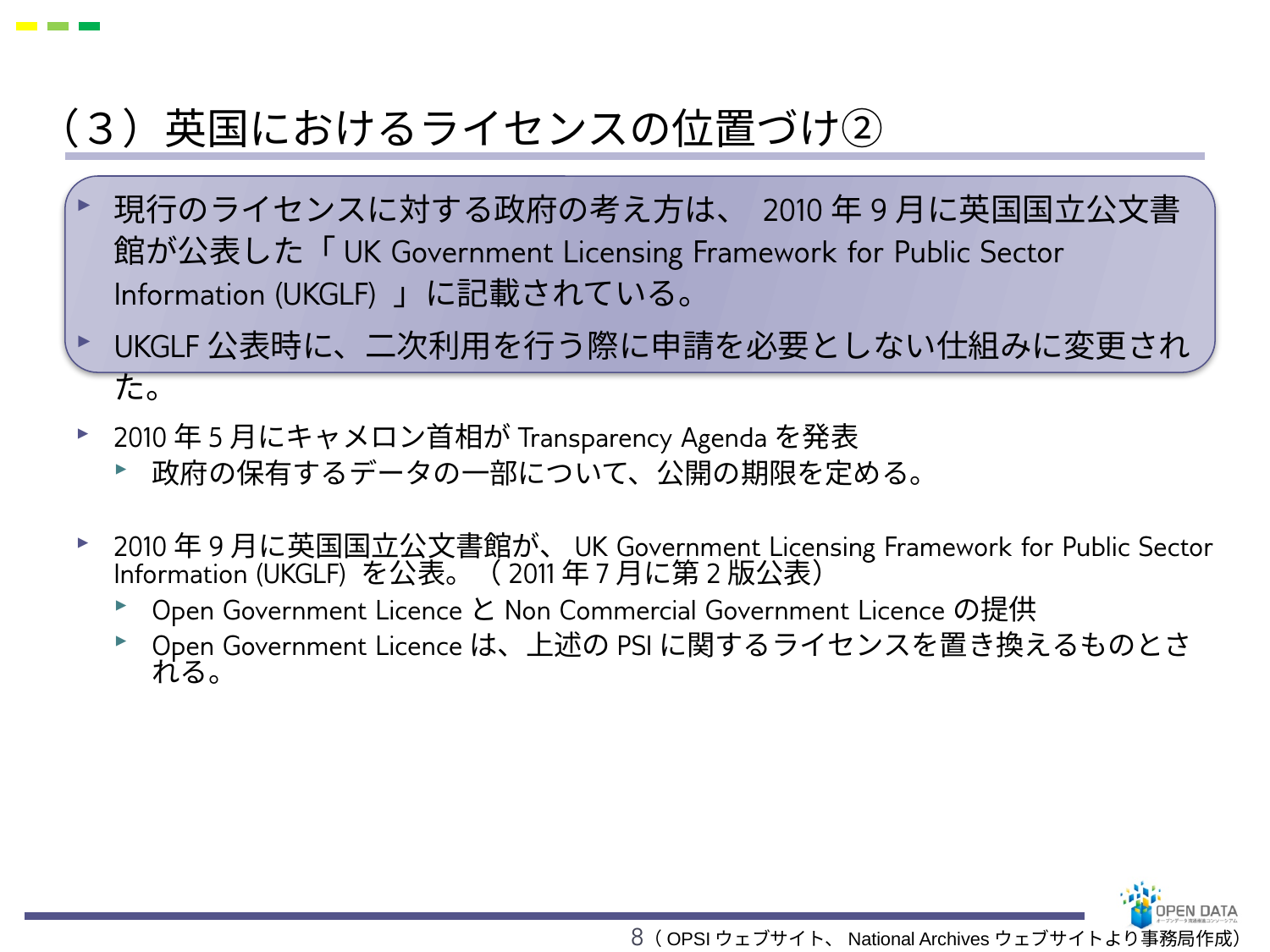

# （３）英国におけるライセンスの位置づけ②

現行のライセンスに対する政府の考え方は、 2010年9月に英国国立公文書館が公表した「UK Government Licensing Framework for Public Sector Information (UKGLF) 」に記載されている。
UKGLF公表時に、二次利用を行う際に申請を必要としない仕組みに変更された。
2010年5月にキャメロン首相がTransparency Agendaを発表
政府の保有するデータの一部について、公開の期限を定める。

2010年9月に英国国立公文書館が、UK Government Licensing Framework for Public Sector Information (UKGLF) を公表。（2011年7月に第2版公表）
Open Government LicenceとNon Commercial Government Licenceの提供
Open Government Licenceは、上述のPSIに関するライセンスを置き換えるものとされる。

8
（OPSIウェブサイト、National Archivesウェブサイトより事務局作成）
http://www.legislation.gov.uk/uksi/2005/1515/made
http://www.oecd.org/sti/interneteconomy/36864065.pdf
http://www.nationalarchives.gov.uk/documents/information-management/uk-implementation-first-years.pdf
http://tna.europarchive.org/20080522175118/http://www.opsi.gov.uk/advice/licensing-forum.htm